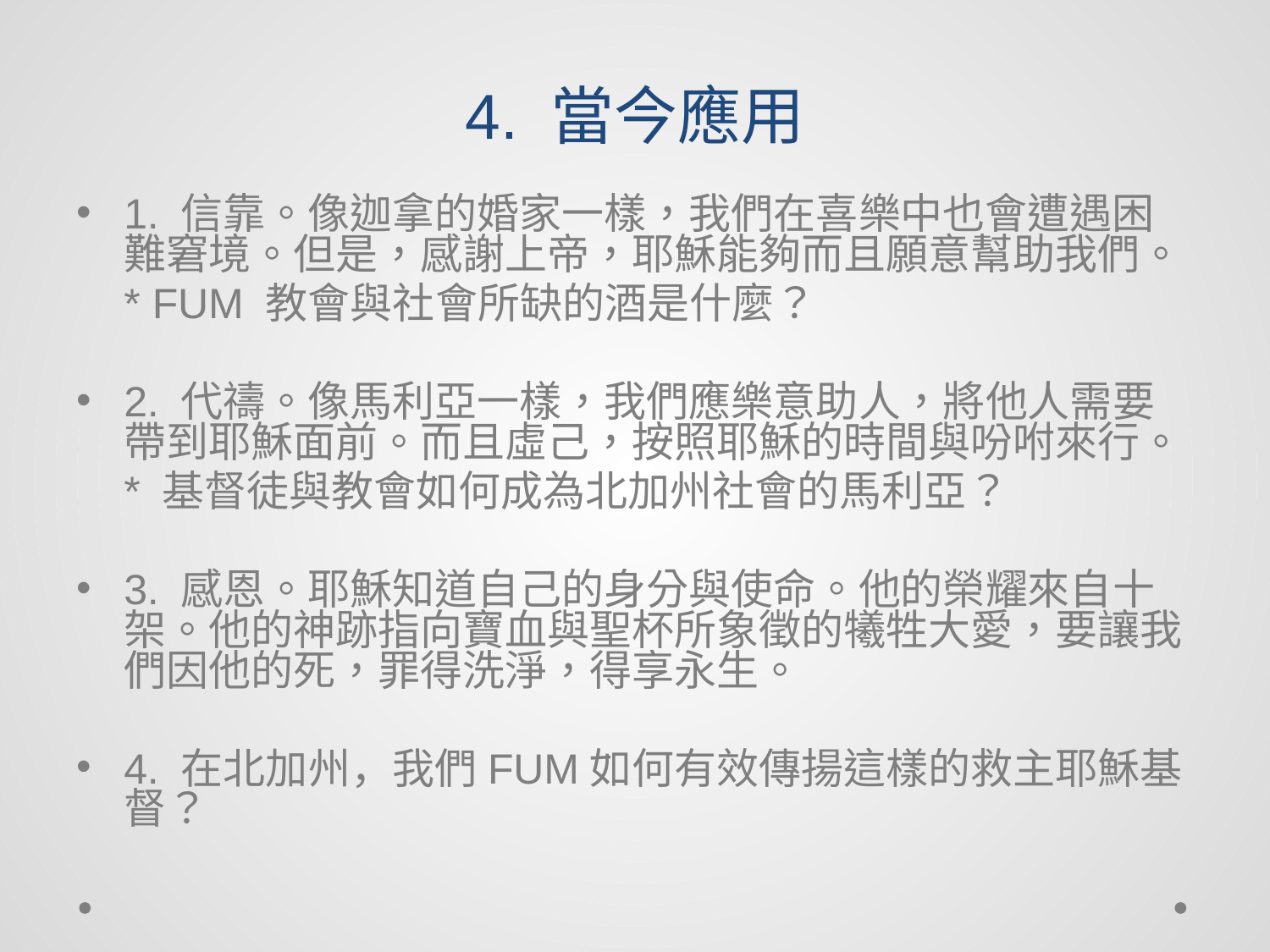

# 4. 當今應用
1. 信靠。像迦拿的婚家一樣，我們在喜樂中也會遭遇困難窘境。但是，感謝上帝，耶穌能夠而且願意幫助我們。
	* FUM 教會與社會所缺的酒是什麼？

2. 代禱。像馬利亞一樣，我們應樂意助人，將他人需要帶到耶穌面前。而且虛己，按照耶穌的時間與吩咐來行。
	* 基督徒與教會如何成為北加州社會的馬利亞？

3. 感恩。耶穌知道自己的身分與使命。他的榮耀來自十架。他的神跡指向寶血與聖杯所象徵的犧牲大愛，要讓我們因他的死，罪得洗淨，得享永生。

4. 在北加州，我們FUM如何有效傳揚這樣的救主耶穌基督？